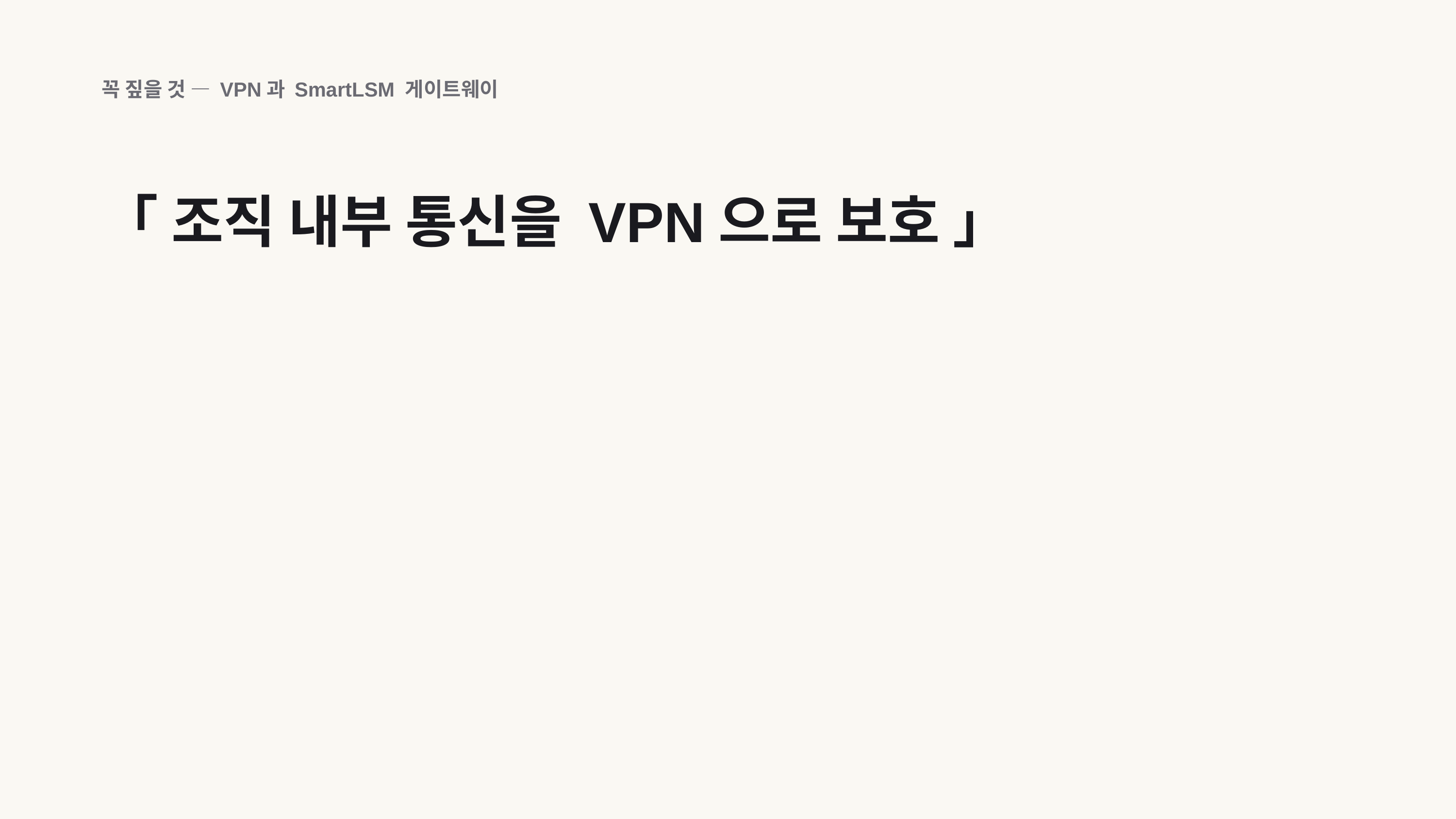

꼭 짚을 것 — VPN과 SmartLSM 게이트웨이
「 조직 내부 통신을 VPN으로 보호 」